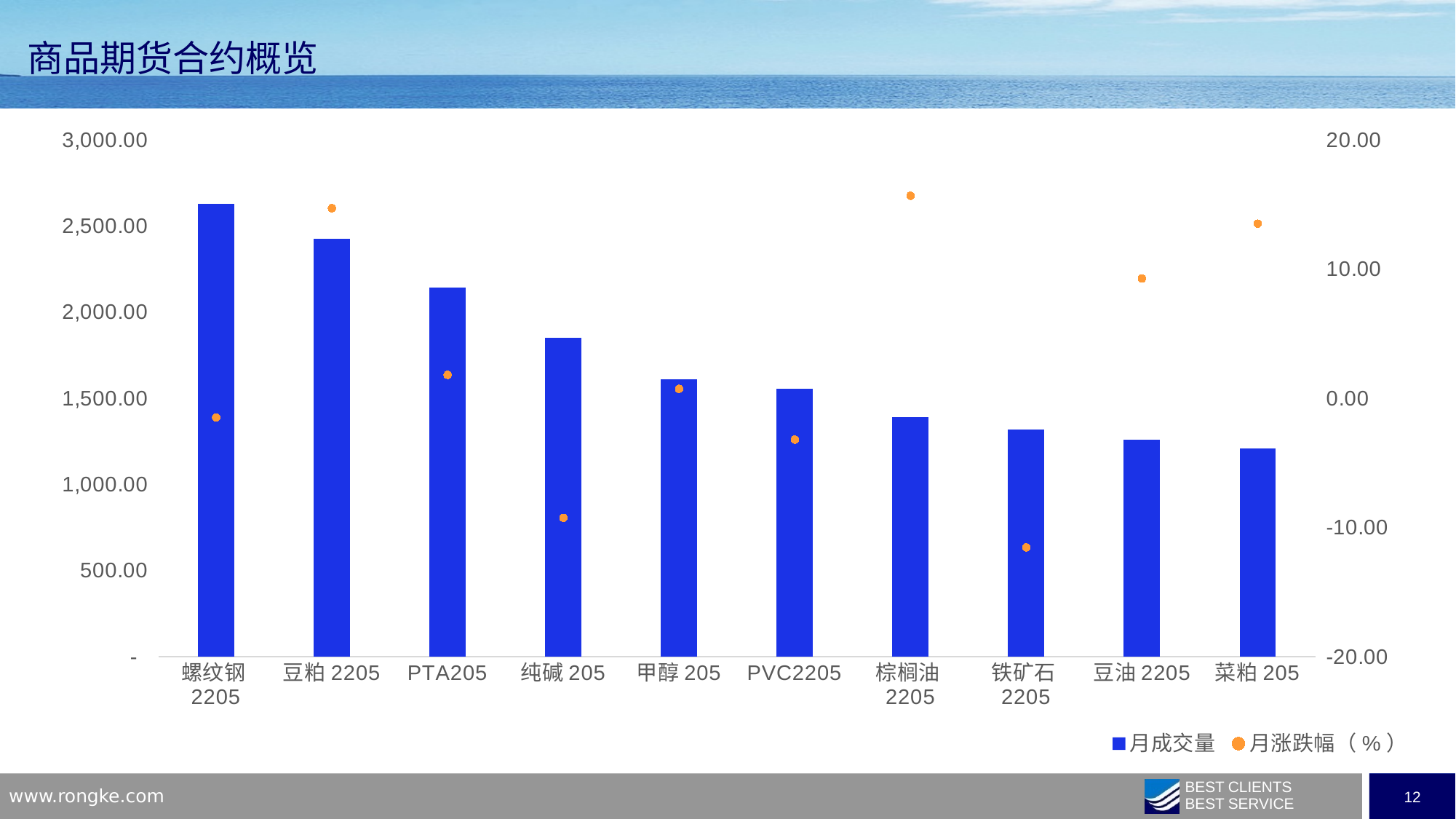

商品期货合约概览

### Chart

| Category | 月成交量 | 月涨跌幅（%） |
|---|---|---|
| 螺纹钢2205 | 2626.6042 | -1.4903 |
| 豆粕2205 | 2424.578 | 14.7015 |
| PTA205 | 2142.4512 | 1.8077 |
| 纯碱205 | 1851.5745 | -9.2405 |
| 甲醇205 | 1609.7754 | 0.7307 |
| PVC2205 | 1553.5785 | -3.1987 |
| 棕榈油2205 | 1391.9591 | 15.6624 |
| 铁矿石2205 | 1318.1994 | -11.5361 |
| 豆油2205 | 1258.6861 | 9.2654 |
| 菜粕205 | 1210.1202 | 13.5127 |